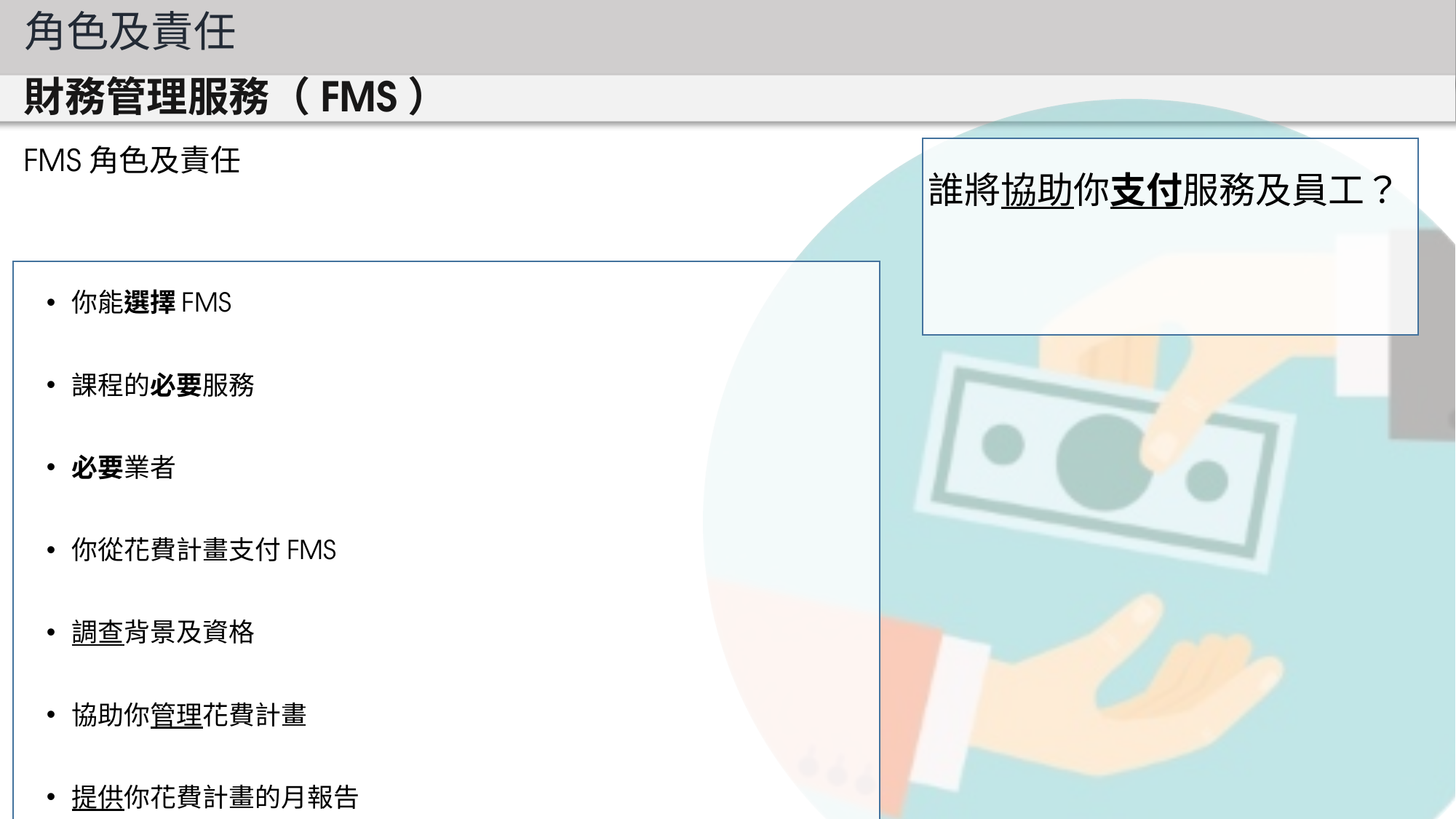

角色及責任
財務管理服務（FMS）

誰將協助你支付服務及員工？
FMS角色及責任

你能選擇FMS

課程的必要服務

必要業者

你從花費計畫支付FMS

調查背景及資格

協助你管理花費計畫

提供你花費計畫的月報告

person who can 協助you 實施 你的課程